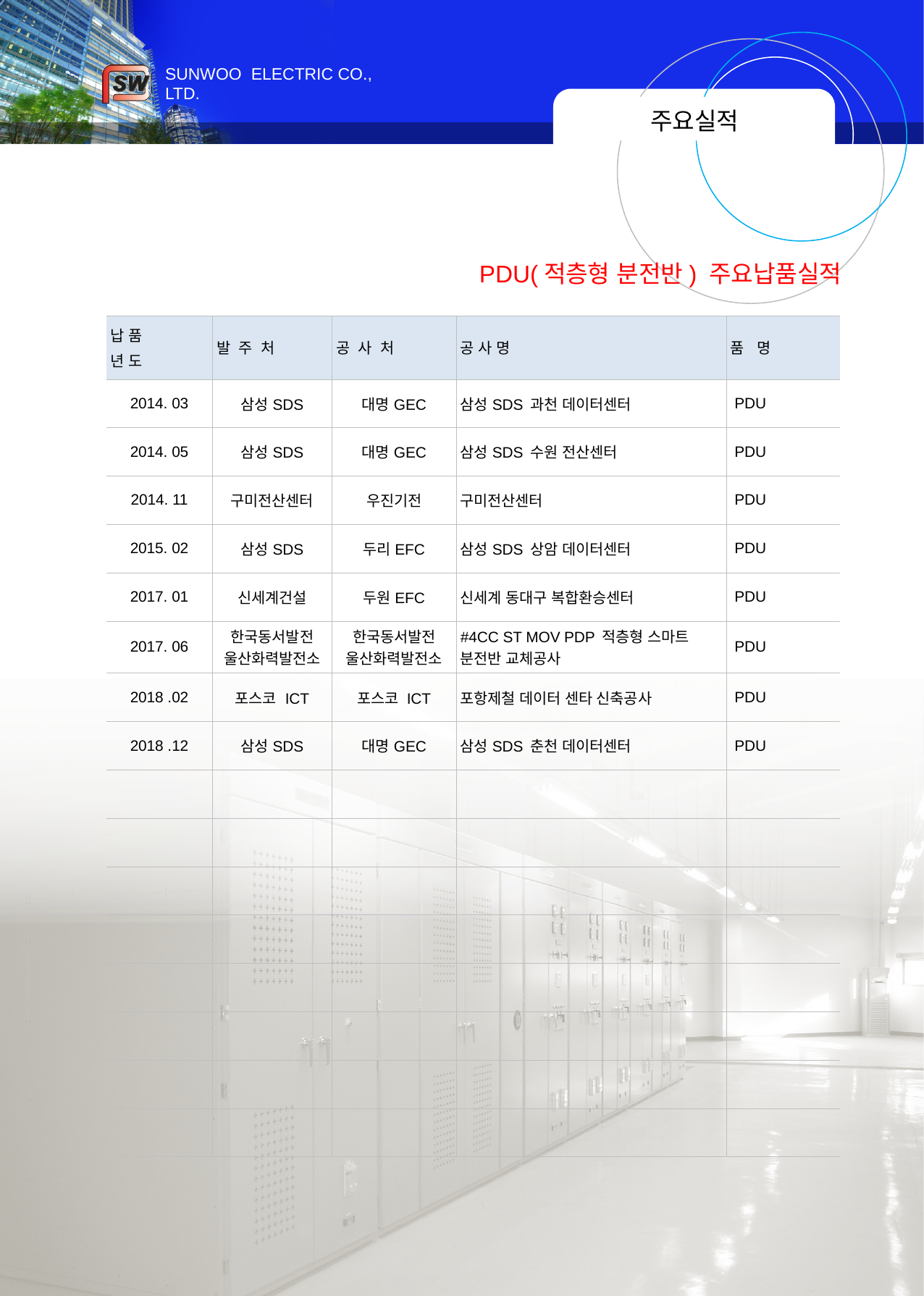

# 주요실적
PDU(적층형 분전반) 주요납품실적
| 납 품 년 도 | 발 주 처 | 공 사 처 | 공 사 명 | 품 명 |
| --- | --- | --- | --- | --- |
| 2014. 03 | 삼성SDS | 대명GEC | 삼성SDS 과천 데이터센터 | PDU |
| 2014. 05 | 삼성SDS | 대명GEC | 삼성SDS 수원 전산센터 | PDU |
| 2014. 11 | 구미전산센터 | 우진기전 | 구미전산센터 | PDU |
| 2015. 02 | 삼성SDS | 두리EFC | 삼성SDS 상암 데이터센터 | PDU |
| 2017. 01 | 신세계건설 | 두원EFC | 신세계 동대구 복합환승센터 | PDU |
| 2017. 06 | 한국동서발전 울산화력발전소 | 한국동서발전 울산화력발전소 | #4CC ST MOV PDP 적층형 스마트 분전반 교체공사 | PDU |
| 2018 .02 | 포스코 ICT | 포스코 ICT | 포항제철 데이터 센타 신축공사 | PDU |
| 2018 .12 | 삼성SDS | 대명GEC | 삼성SDS 춘천 데이터센터 | PDU |
|  |  |  |  |  |
|  |  |  |  |  |
|  |  |  |  |  |
|  |  |  |  |  |
|  |  |  |  |  |
|  |  |  |  |  |
|  |  |  |  |  |
|  |  |  |  |  |